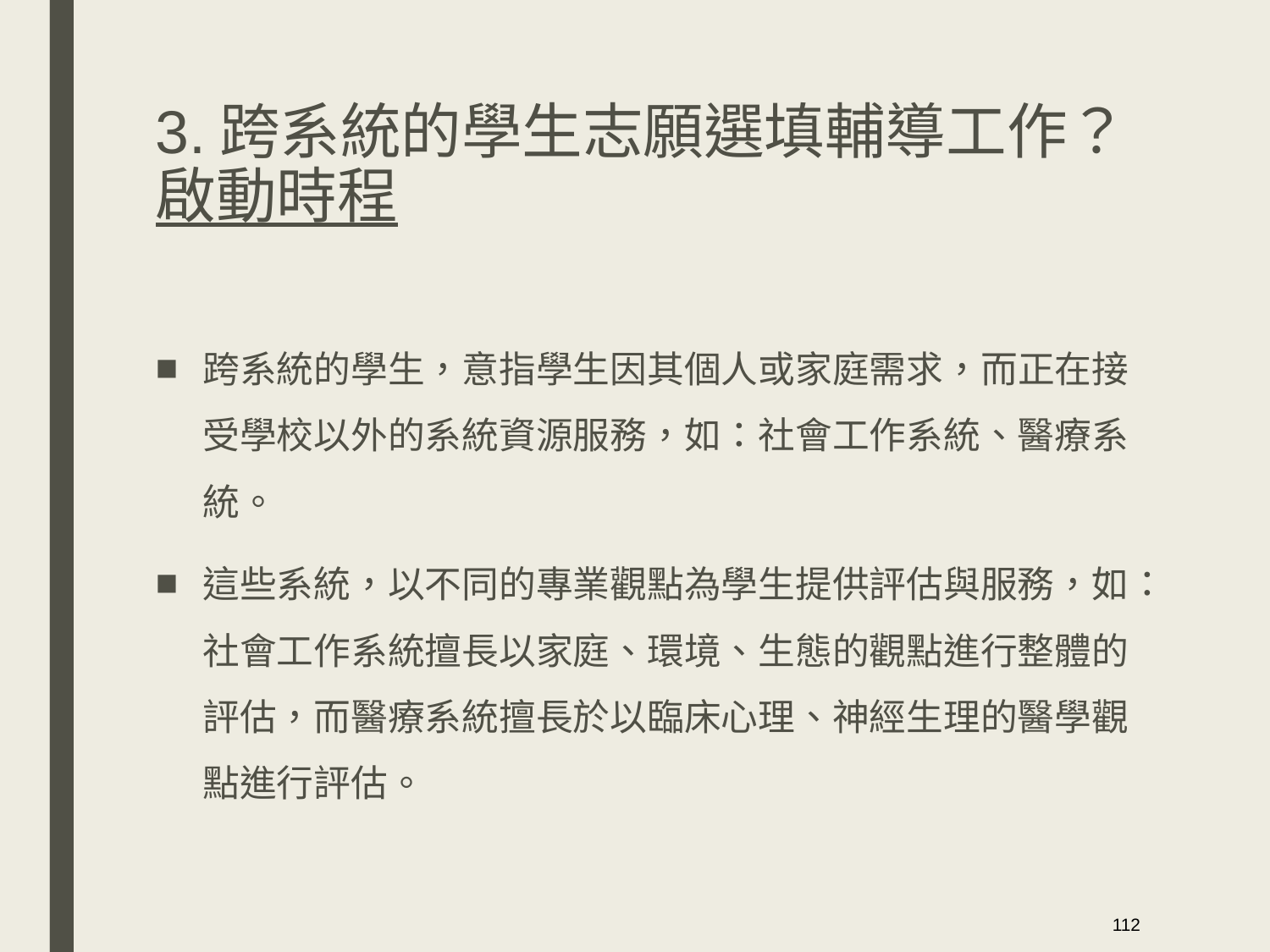

# 3.跨系統的學生志願選填輔導工作？ 啟動時程
跨系統的學生，意指學生因其個人或家庭需求，而正在接受學校以外的系統資源服務，如：社會工作系統、醫療系統。
這些系統，以不同的專業觀點為學生提供評估與服務，如：社會工作系統擅長以家庭、環境、生態的觀點進行整體的評估，而醫療系統擅長於以臨床心理、神經生理的醫學觀點進行評估。
112